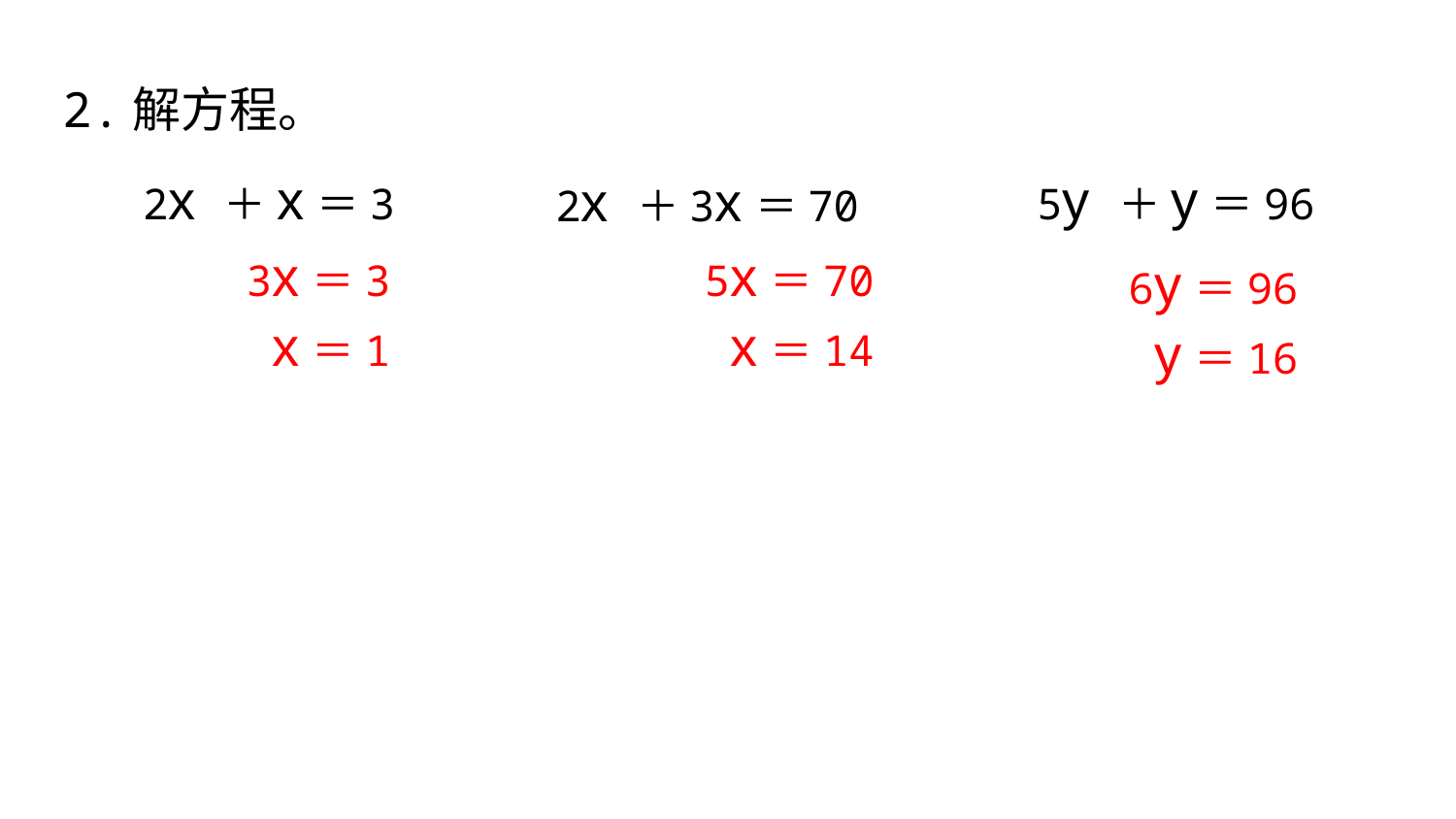

2.解方程。
2x ＋x＝3
5y ＋y＝96
2x ＋3x＝70
3x＝3
5x＝70
6y＝96
 x＝1
 x＝14
 y＝16